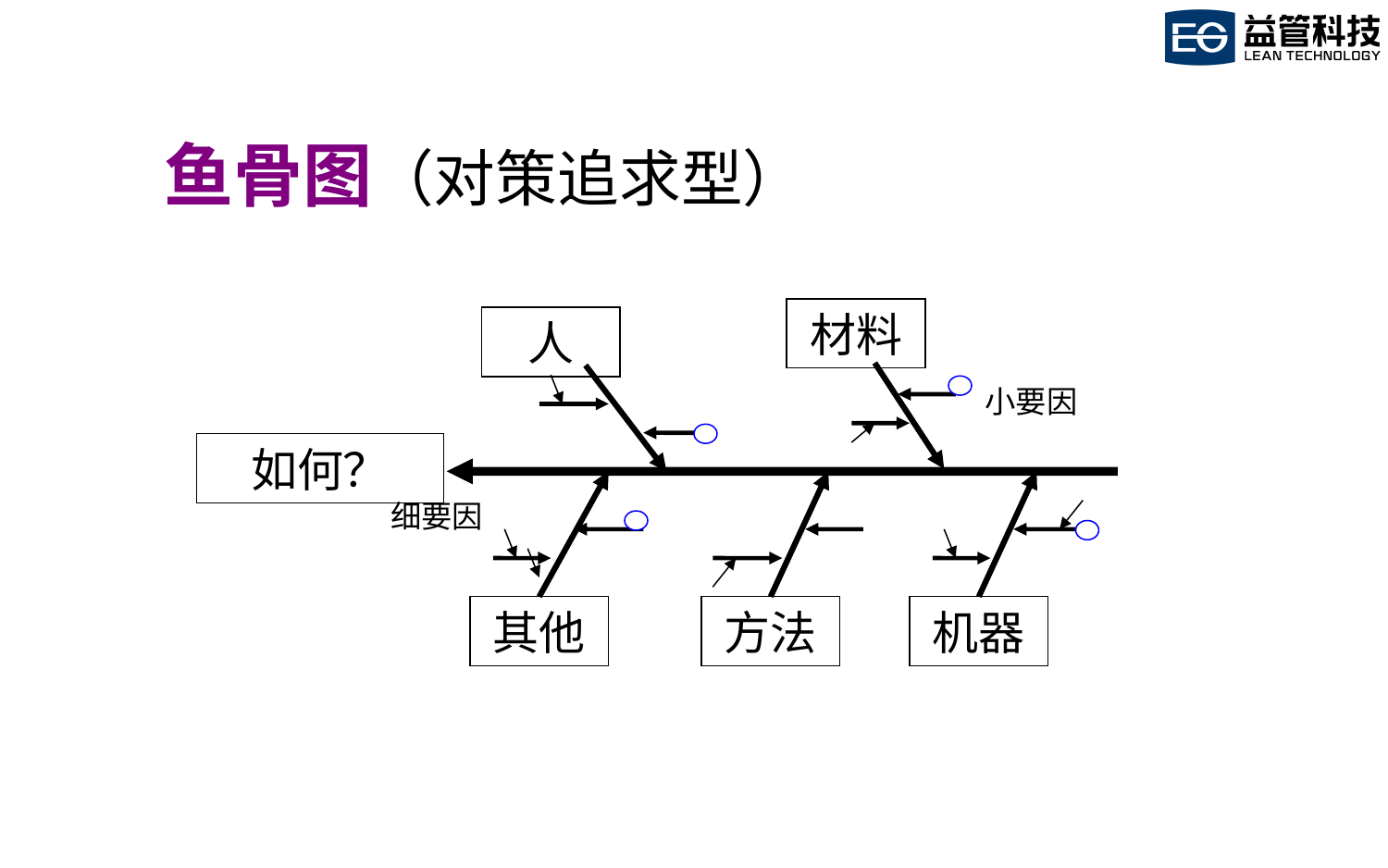

鱼骨图（对策追求型）
材料
人

小要因

如何？

细要因

其他
方法
机器